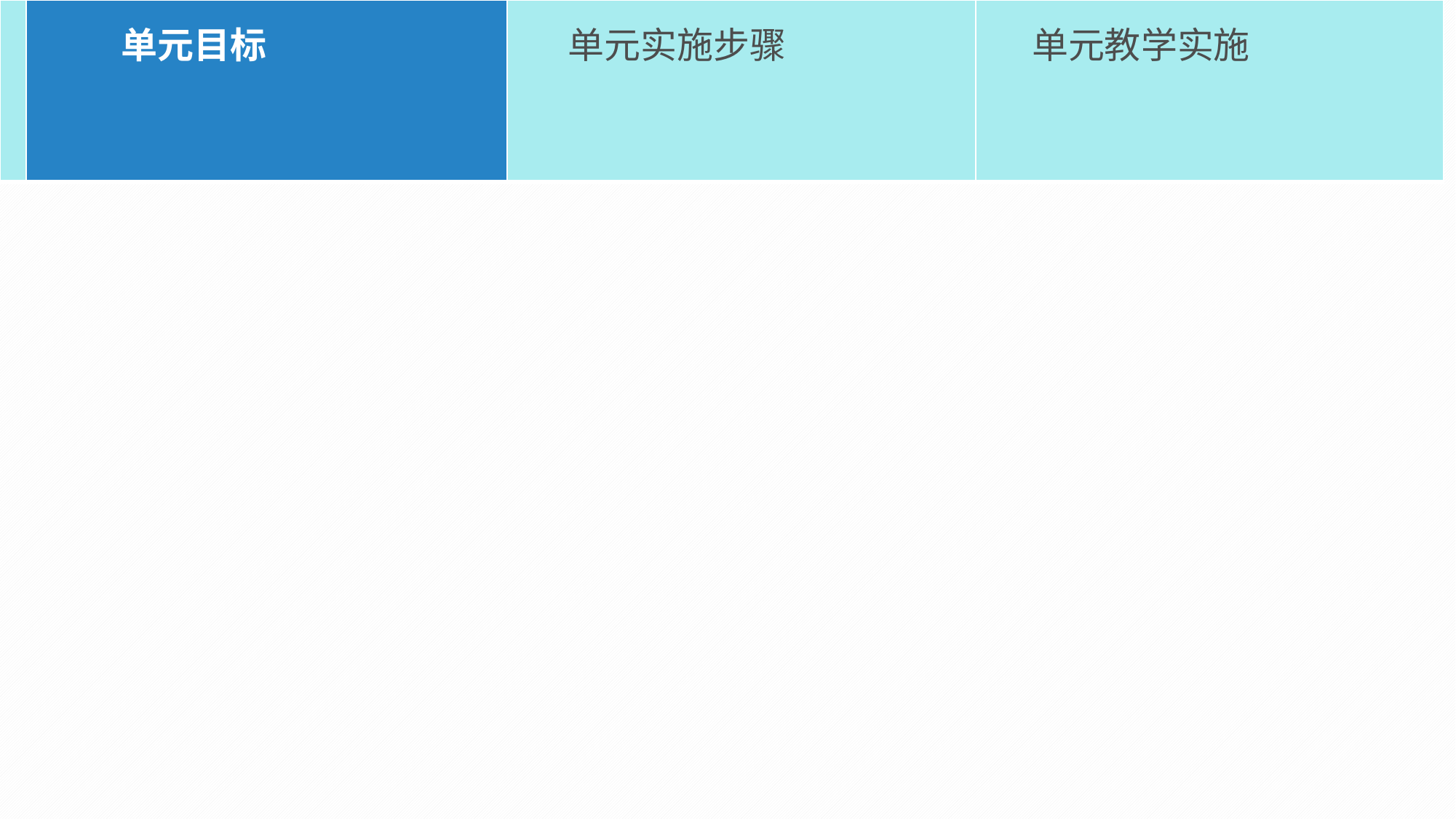

|  | 单元目标 | 单元实施步骤 | 单元教学实施 |
| --- | --- | --- | --- |
#